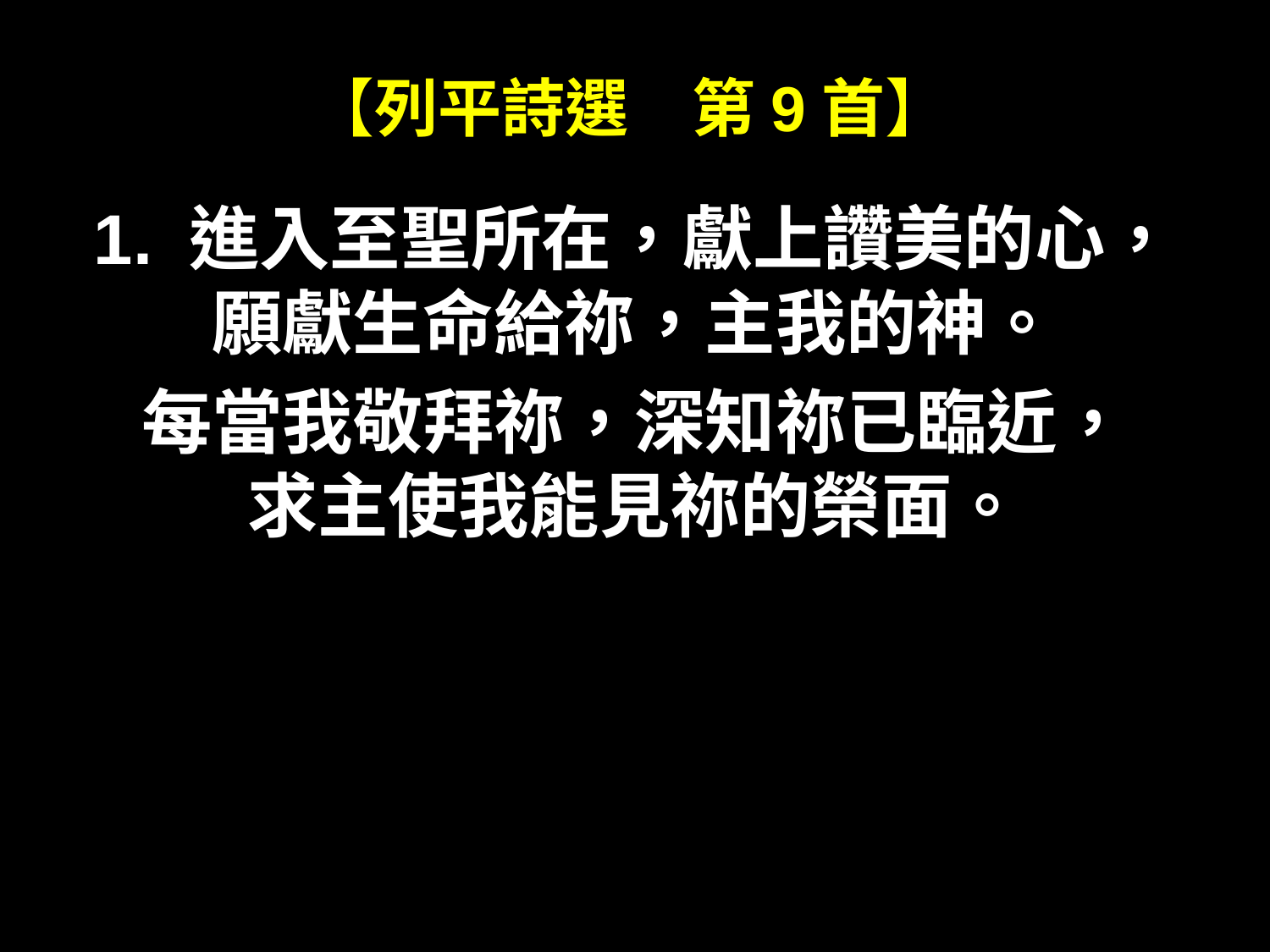

# 【列平詩選　第9首】
1. 進入至聖所在，獻上讚美的心，
願獻生命給祢，主我的神。
每當我敬拜祢，深知祢已臨近，
求主使我能見祢的榮面。